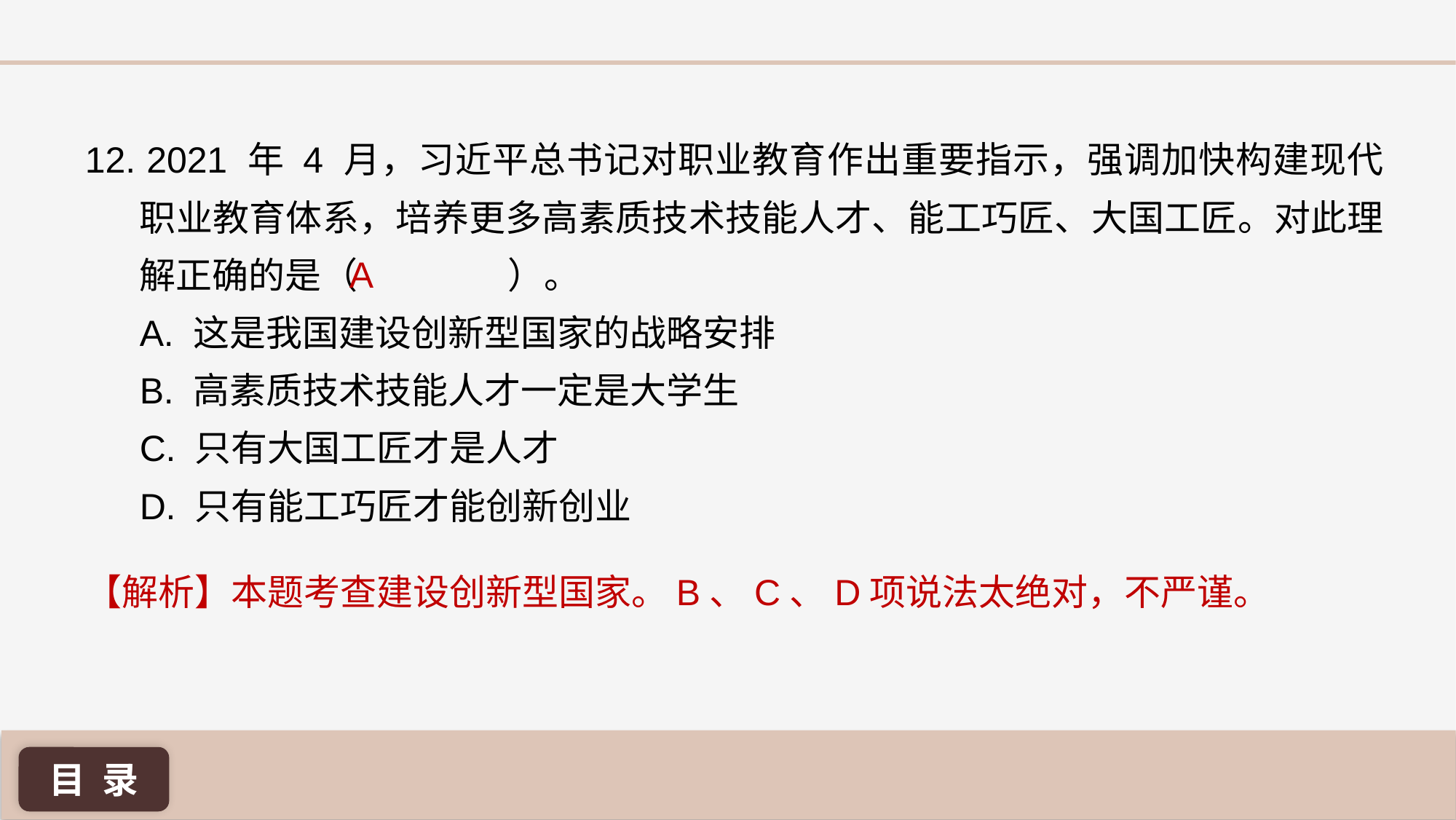

12. 2021 年 4 月，习近平总书记对职业教育作出重要指示，强调加快构建现代职业教育体系，培养更多高素质技术技能人才、能工巧匠、大国工匠。对此理解正确的是（	     ）。
A. 这是我国建设创新型国家的战略安排
B. 高素质技术技能人才一定是大学生
C. 只有大国工匠才是人才
D. 只有能工巧匠才能创新创业
A
【解析】本题考查建设创新型国家。B、C、D项说法太绝对，不严谨。